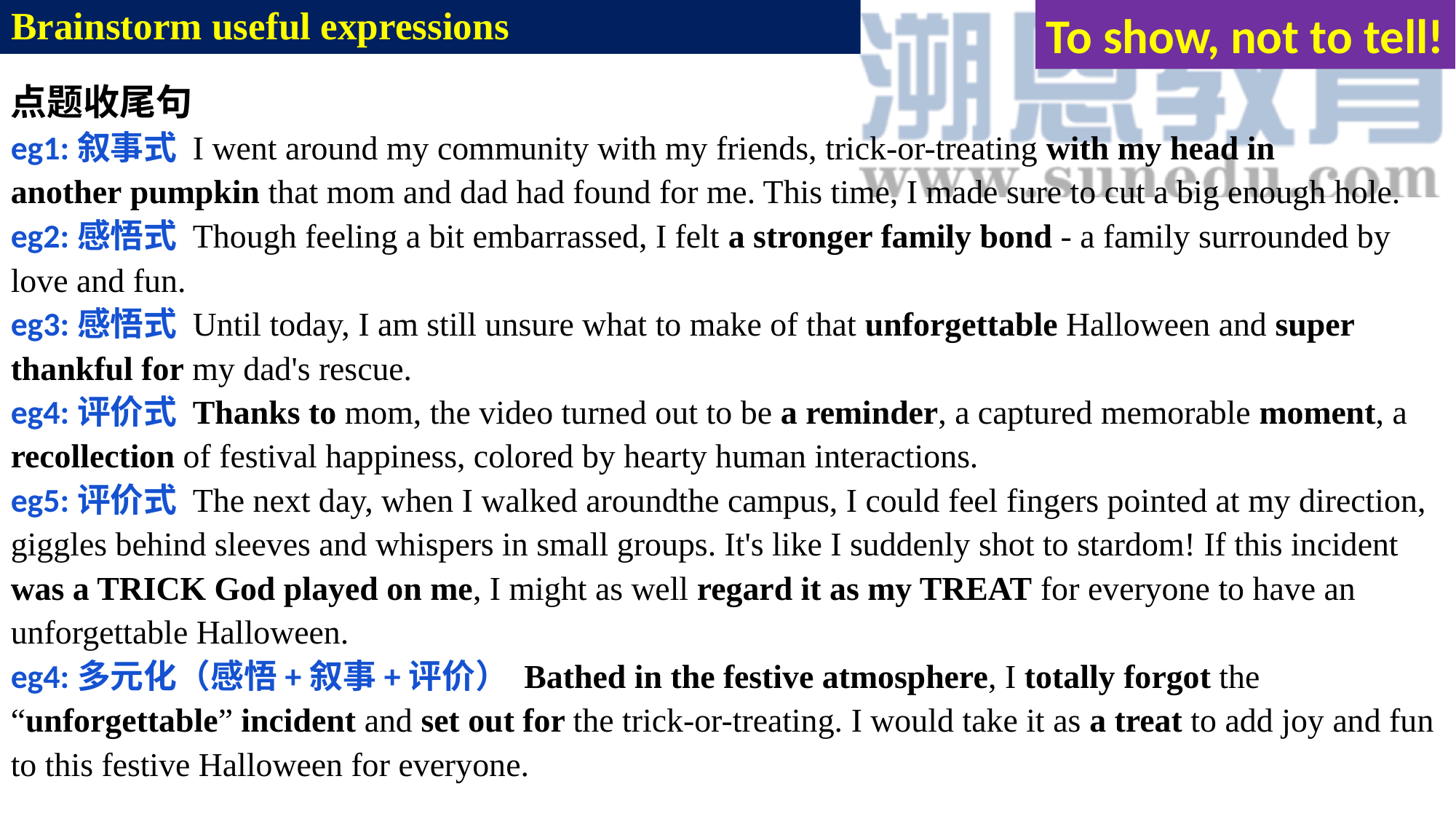

# Brainstorm useful expressions
To show, not to tell!
点题收尾句
eg1:叙事式 I went around my community with my friends, trick-or-treating with my head in another pumpkin that mom and dad had found for me. This time, I made sure to cut a big enough hole.
eg2:感悟式 Though feeling a bit embarrassed, I felt a stronger family bond - a family surrounded by love and fun.
eg3:感悟式 Until today, I am still unsure what to make of that unforgettable Halloween and super thankful for my dad's rescue.
eg4:评价式 Thanks to mom, the video turned out to be a reminder, a captured memorable moment, a recollection of festival happiness, colored by hearty human interactions.
eg5:评价式 The next day, when I walked aroundthe campus, I could feel fingers pointed at my direction, giggles behind sleeves and whispers in small groups. It's like I suddenly shot to stardom! If this incident was a TRICK God played on me, I might as well regard it as my TREAT for everyone to have an unforgettable Halloween.
eg4:多元化（感悟+叙事+评价） Bathed in the festive atmosphere, I totally forgot the “unforgettable” incident and set out for the trick-or-treating. I would take it as a treat to add joy and fun to this festive Halloween for everyone.